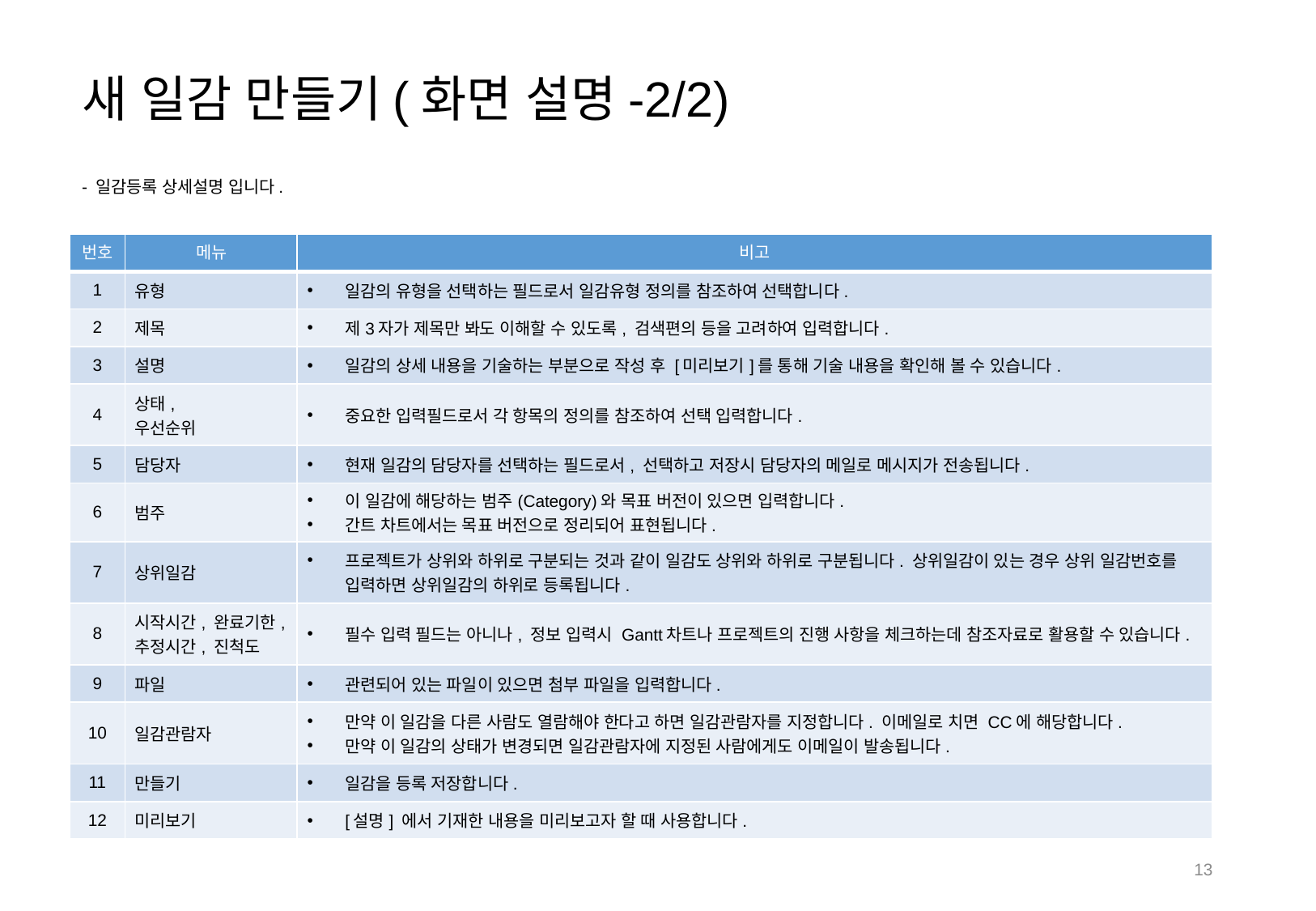

# 새 일감 만들기(화면 설명-2/2)
- 일감등록 상세설명 입니다.
| 번호 | 메뉴 | 비고 |
| --- | --- | --- |
| 1 | 유형 | 일감의 유형을 선택하는 필드로서 일감유형 정의를 참조하여 선택합니다. |
| 2 | 제목 | 제3자가 제목만 봐도 이해할 수 있도록, 검색편의 등을 고려하여 입력합니다. |
| 3 | 설명 | 일감의 상세 내용을 기술하는 부분으로 작성 후 [미리보기]를 통해 기술 내용을 확인해 볼 수 있습니다. |
| 4 | 상태, 우선순위 | 중요한 입력필드로서 각 항목의 정의를 참조하여 선택 입력합니다. |
| 5 | 담당자 | 현재 일감의 담당자를 선택하는 필드로서, 선택하고 저장시 담당자의 메일로 메시지가 전송됩니다. |
| 6 | 범주 | 이 일감에 해당하는 범주(Category)와 목표 버전이 있으면 입력합니다. 간트 차트에서는 목표 버전으로 정리되어 표현됩니다. |
| 7 | 상위일감 | 프로젝트가 상위와 하위로 구분되는 것과 같이 일감도 상위와 하위로 구분됩니다. 상위일감이 있는 경우 상위 일감번호를 입력하면 상위일감의 하위로 등록됩니다. |
| 8 | 시작시간, 완료기한, 추정시간, 진척도 | 필수 입력 필드는 아니나, 정보 입력시 Gantt차트나 프로젝트의 진행 사항을 체크하는데 참조자료로 활용할 수 있습니다. |
| 9 | 파일 | 관련되어 있는 파일이 있으면 첨부 파일을 입력합니다. |
| 10 | 일감관람자 | 만약 이 일감을 다른 사람도 열람해야 한다고 하면 일감관람자를 지정합니다. 이메일로 치면 CC에 해당합니다. 만약 이 일감의 상태가 변경되면 일감관람자에 지정된 사람에게도 이메일이 발송됩니다. |
| 11 | 만들기 | 일감을 등록 저장합니다. |
| 12 | 미리보기 | [설명] 에서 기재한 내용을 미리보고자 할 때 사용합니다. |
13